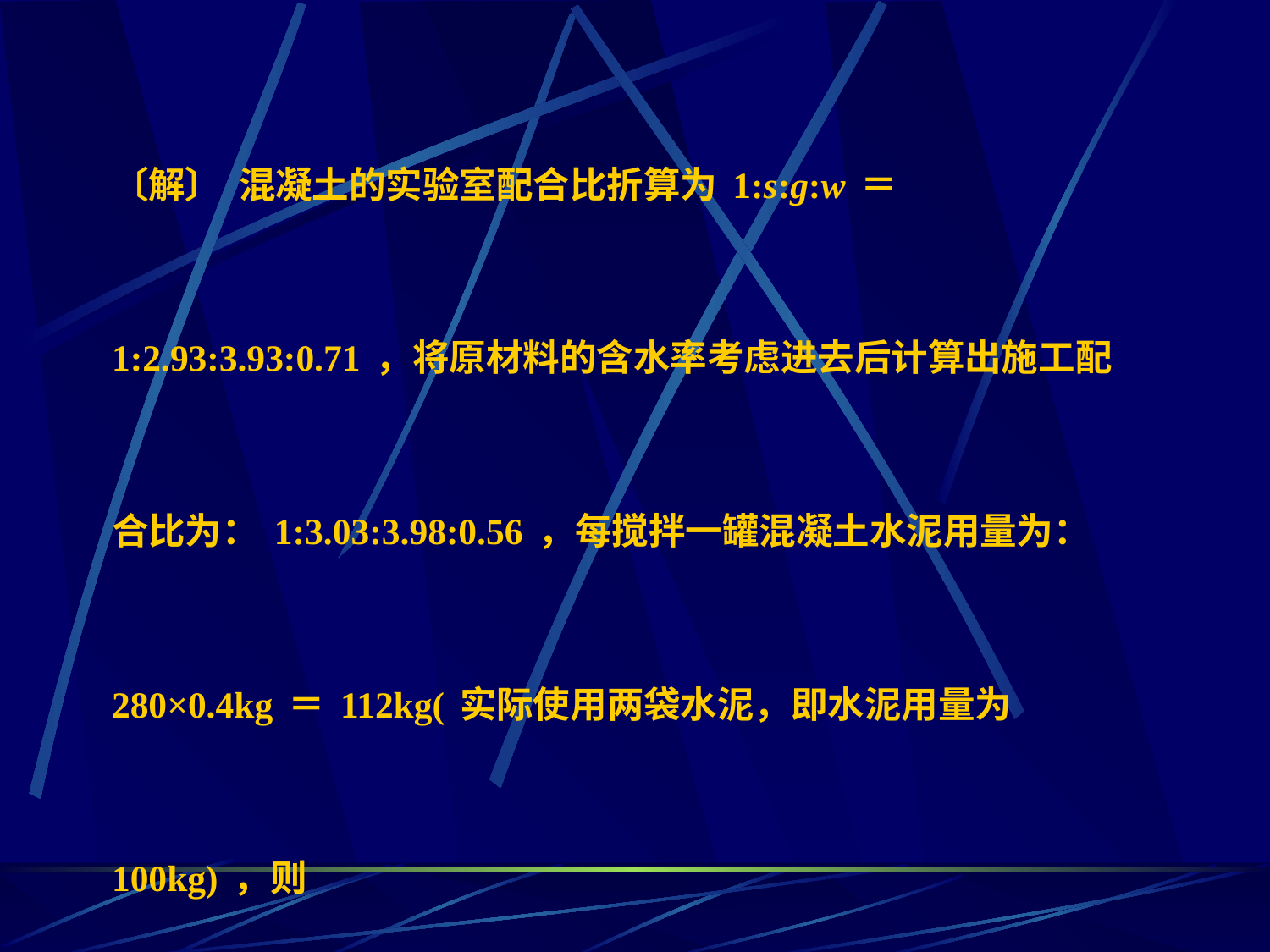

〔解〕  混凝土的实验室配合比折算为1:s:g:w＝1:2.93:3.93:0.71，将原材料的含水率考虑进去后计算出施工配合比为：1:3.03:3.98:0.56，每搅拌一罐混凝土水泥用量为：280×0.4kg＝112kg(实际使用两袋水泥，即水泥用量为100kg)，则
搅拌一罐混凝土的砂用量为：100×3.03kg＝303kg；
   搅拌一罐混凝土的石用量为：100×3.98kg＝398kg；
   搅拌一罐混凝土的水用量为：100×0.56kg＝56kg。